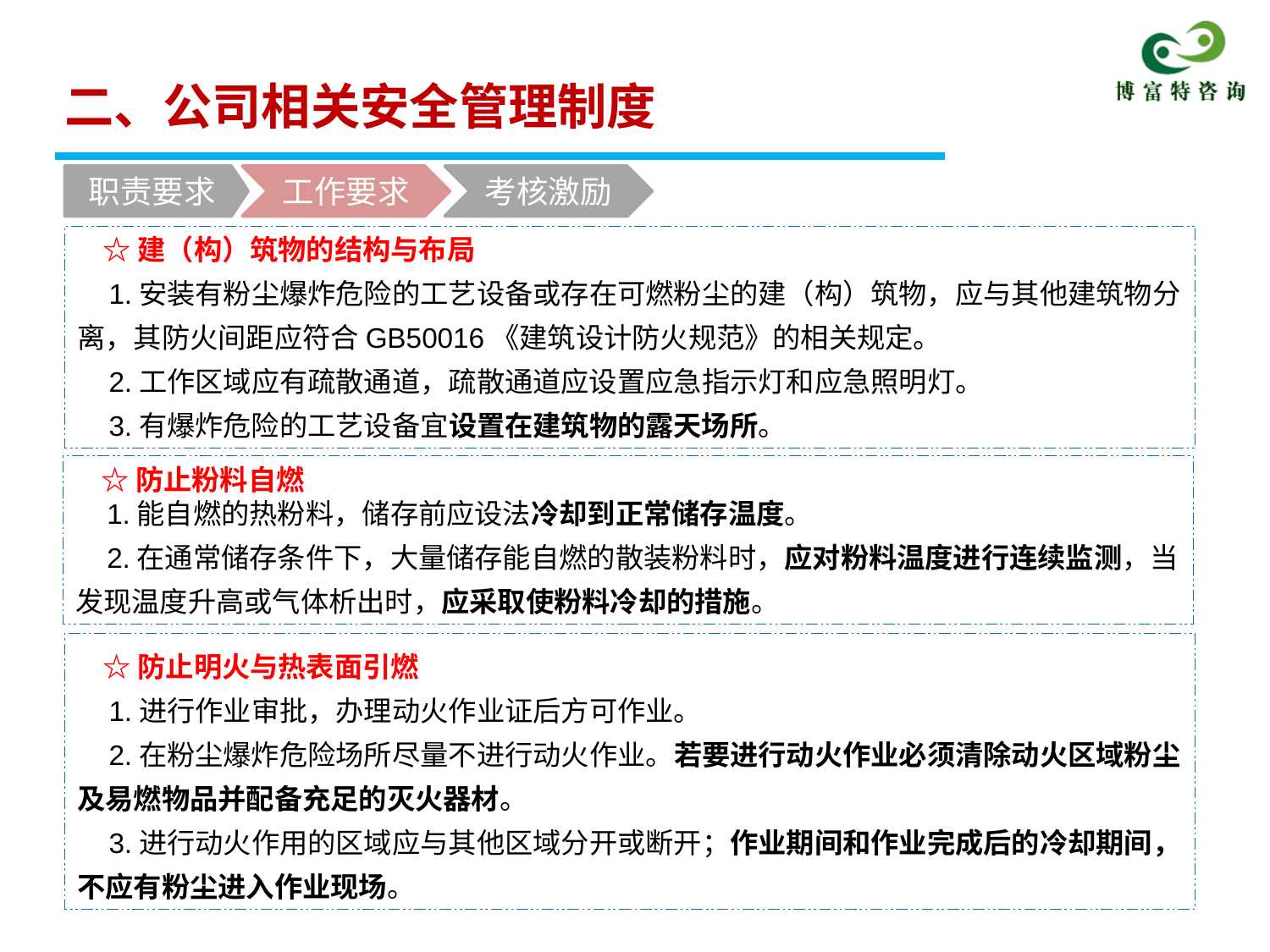

二、公司相关安全管理制度
职责要求
工作要求
考核激励
    ☆建（构）筑物的结构与布局
    1.安装有粉尘爆炸危险的工艺设备或存在可燃粉尘的建（构）筑物，应与其他建筑物分离，其防火间距应符合GB50016《建筑设计防火规范》的相关规定。
    2.工作区域应有疏散通道，疏散通道应设置应急指示灯和应急照明灯。
    3.有爆炸危险的工艺设备宜设置在建筑物的露天场所。
    ☆防止粉料自燃
    1.能自燃的热粉料，储存前应设法冷却到正常储存温度。
    2.在通常储存条件下，大量储存能自燃的散装粉料时，应对粉料温度进行连续监测，当发现温度升高或气体析出时，应采取使粉料冷却的措施。
    ☆防止明火与热表面引燃
    1.进行作业审批，办理动火作业证后方可作业。
    2.在粉尘爆炸危险场所尽量不进行动火作业。若要进行动火作业必须清除动火区域粉尘及易燃物品并配备充足的灭火器材。
    3.进行动火作用的区域应与其他区域分开或断开；作业期间和作业完成后的冷却期间，不应有粉尘进入作业现场。